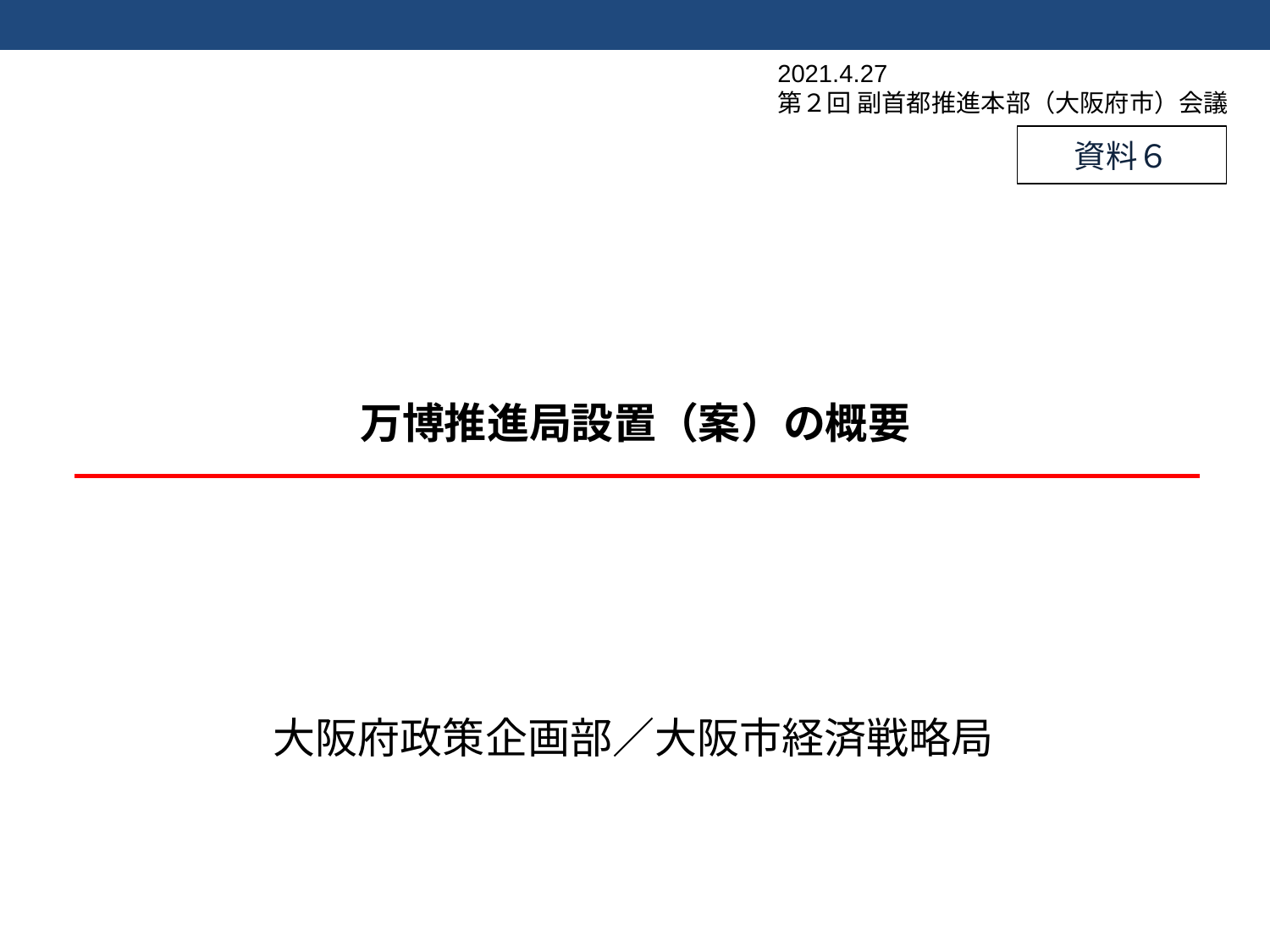

2021.4.27
第２回 副首都推進本部（大阪府市）会議
資料６
# 万博推進局設置（案）の概要

大阪府政策企画部／大阪市経済戦略局